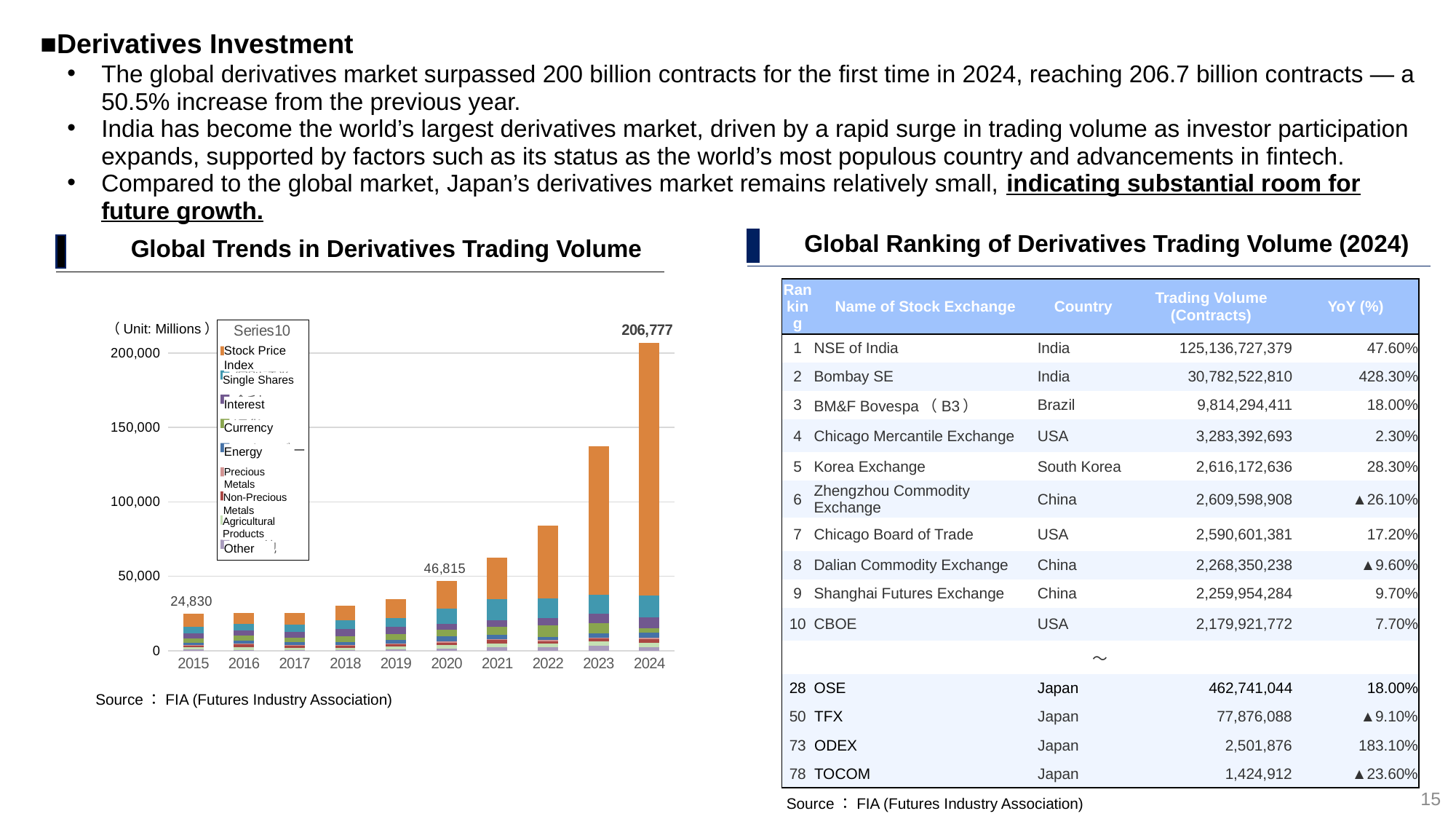

■Derivatives Investment
The global derivatives market surpassed 200 billion contracts for the first time in 2024, reaching 206.7 billion contracts — a 50.5% increase from the previous year.
India has become the world’s largest derivatives market, driven by a rapid surge in trading volume as investor participation expands, supported by factors such as its status as the world’s most populous country and advancements in fintech.
Compared to the global market, Japan’s derivatives market remains relatively small, indicating substantial room for future growth.
Global Ranking of Derivatives Trading Volume (2024)

Global Trends in Derivatives Trading Volume

| Ranking | Name of Stock Exchange | Country | 出来高(枚) | Trading Volume (Contracts) | YoY (%) |
| --- | --- | --- | --- | --- | --- |
| 1 | NSE of India | India | 125,136,727,379 | 125,136,727,379 | 47.60% |
| 2 | Bombay SE | India | 30,782,522,810 | 30,782,522,810 | 428.30% |
| 3 | BM&F Bovespa（B3） | Brazil | 9,814,294,411 | 9,814,294,411 | 18.00% |
| 4 | Chicago Mercantile Exchange | USA | 3,283,392,693 | 3,283,392,693 | 2.30% |
| 5 | Korea Exchange | South Korea | 2,616,172,636 | 2,616,172,636 | 28.30% |
| 6 | Zhengzhou Commodity Exchange | China | 2,609,598,908 | 2,609,598,908 | ▲26.10% |
| 7 | Chicago Board of Trade | USA | 2,590,601,381 | 2,590,601,381 | 17.20% |
| 8 | Dalian Commodity Exchange | China | 2,268,350,238 | 2,268,350,238 | ▲9.60% |
| 9 | Shanghai Futures Exchange | China | 2,259,954,284 | 2,259,954,284 | 9.70% |
| 10 | CBOE | USA | 2,179,921,772 | 2,179,921,772 | 7.70% |
| ～ | ～ |  |  |  |  |
| 28 | OSE | Japan | 462,741,044 |  | 18.00% |
| 50 | TFX | Japan | 77,876,088 |  | ▲9.10% |
| 73 | ODEX | Japan | 2,501,876 |  | 183.10% |
| 78 | TOCOM | Japan | 1,424,912 |  | ▲23.60% |

### Chart

| Category | その他 | 農産物 | 非金属 | 貴金属 | エネルギー | 通貨 | 金利 | 個別証券 | 株価指数 |  |
|---|---|---|---|---|---|---|---|---|---|---|
| 2015 | 825.0 | 1640.0 | 1281.0 | 317.0 | 1405.0 | 2797.0 | 3280.0 | 4780.0 | 8505.0 | 24830.0 |
| 2016 | 622.0 | 1932.0 | 1877.0 | 312.0 | 2210.0 | 3078.0 | 3530.0 | 4415.0 | 7261.0 | 25238.0 |
| 2017 | 488.0 | 1306.0 | 1740.0 | 279.0 | 2167.0 | 2984.0 | 3984.0 | 4647.0 | 7623.0 | 25220.0 |
| 2018 | 531.0 | 1488.0 | 1523.0 | 293.0 | 2234.0 | 3927.0 | 4568.0 | 5779.0 | 9991.0 | 30333.0 |
| 2019 | 989.0 | 1769.0 | 1440.0 | 503.0 | 2543.0 | 3936.0 | 4772.0 | 6109.0 | 12443.0 | 34504.0 |
| 2020 | 1493.0 | 2571.0 | 1433.0 | 965.0 | 3151.0 | 4513.0 | 4115.0 | 9951.0 | 18624.0 | 46815.0 |
| 2021 | 2314.0 | 2820.0 | 2005.0 | 761.0 | 2711.0 | 5542.0 | 4577.0 | 13746.0 | 28132.0 | 62608.0 |
| 2022 | 2543.0 | 2394.0 | 1630.0 | 564.0 | 2056.0 | 7731.0 | 5146.0 | 13234.0 | 48608.0 | 83906.0 |
| 2023 | 3288.0 | 3127.0 | 1809.0 | 717.0 | 2760.0 | 7015.0 | 6116.0 | 12730.0 | 99816.0 | 137379.0 |
| 2024 | 2437.0 | 3050.0 | 2116.0 | 1041.0 | 3481.0 | 3192.0 | 6973.0 | 14806.0 | 169683.0 | 206777.0 |
（Unit: Millions）
Stock Price Index
Single Shares
Interest
Currency
Energy
Precious Metals
Non-Precious Metals
Agricultural Products
Other
Source：FIA (Futures Industry Association)
15
Source：FIA (Futures Industry Association)